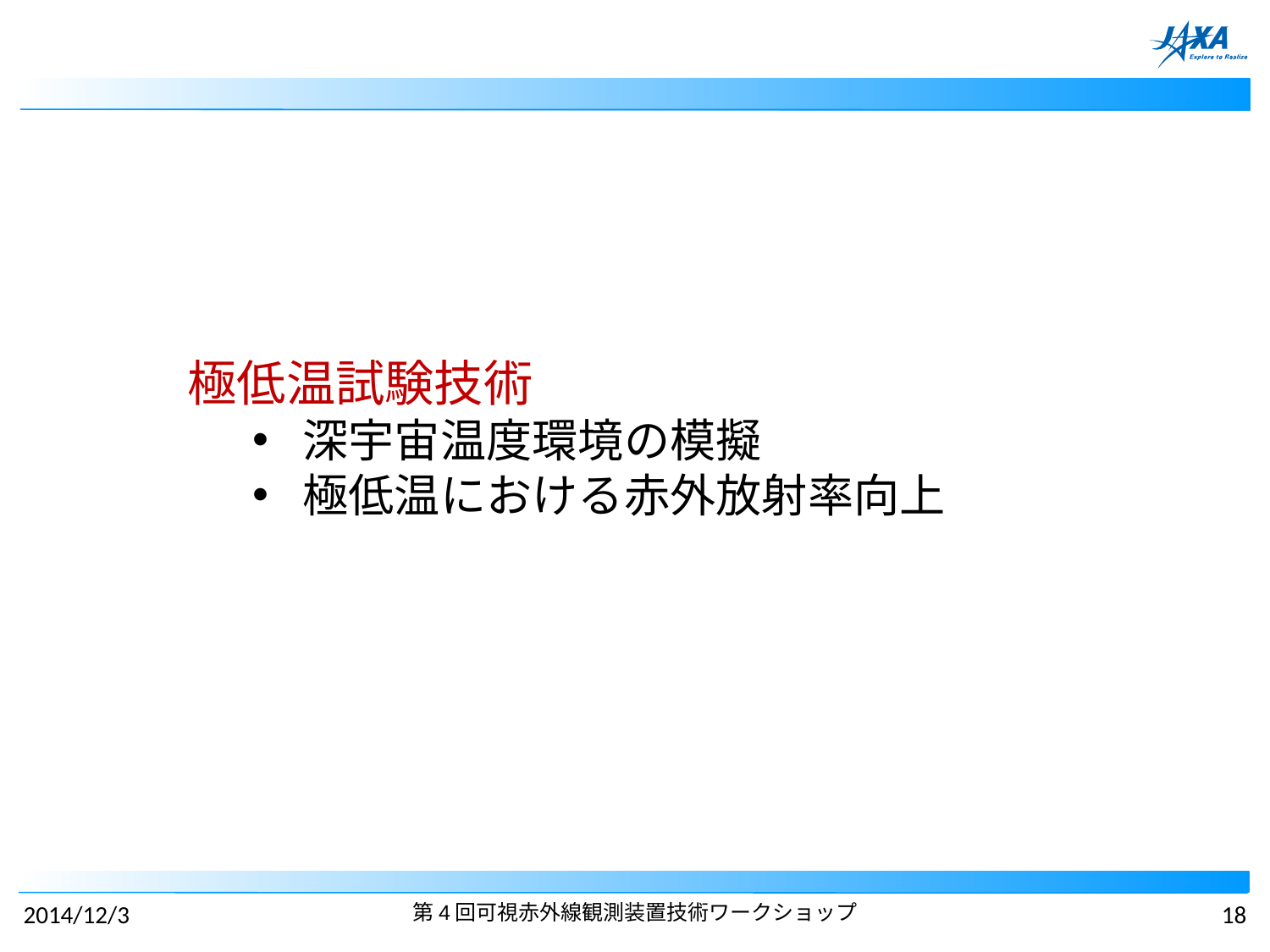

極低温試験技術
深宇宙温度環境の模擬
極低温における赤外放射率向上
2014/12/3
第4回可視赤外線観測装置技術ワークショップ
18